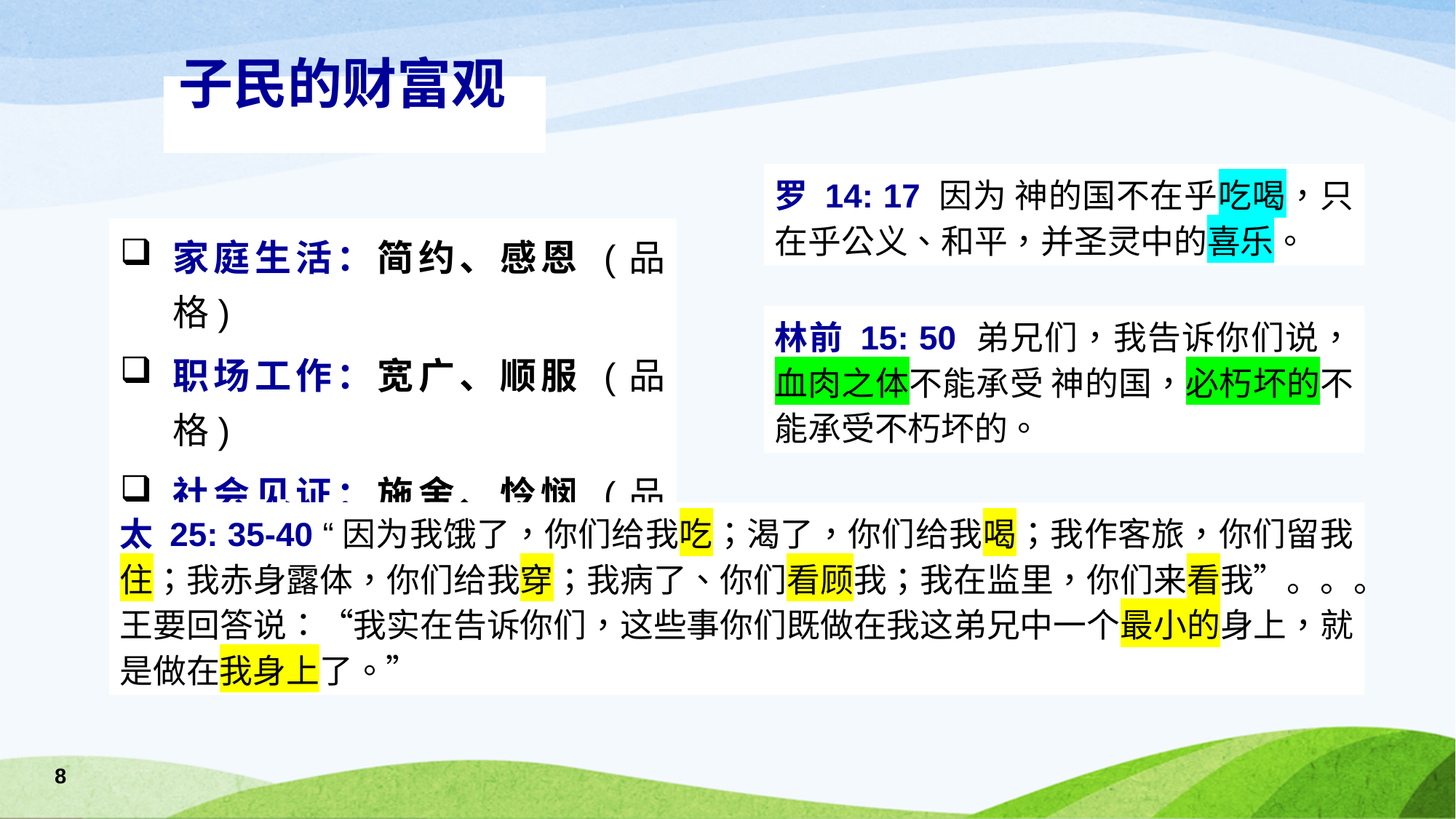

子民的财富观
罗 14: 17 因为 神的国不在乎吃喝，只在乎公义、和平，并圣灵中的喜乐。
家庭生活：简约、感恩 (品格)
职场工作：宽广、顺服 (品格)
社会见证：施舍、怜悯 (品格)
林前 15: 50 弟兄们，我告诉你们说，血肉之体不能承受 神的国，必朽坏的不能承受不朽坏的。
太 25: 35-40 “因为我饿了，你们给我吃；渴了，你们给我喝；我作客旅，你们留我住；我赤身露体，你们给我穿；我病了、你们看顾我；我在监里，你们来看我”。。。王要回答说：“我实在告诉你们，这些事你们既做在我这弟兄中一个最小的身上，就是做在我身上了。”
8